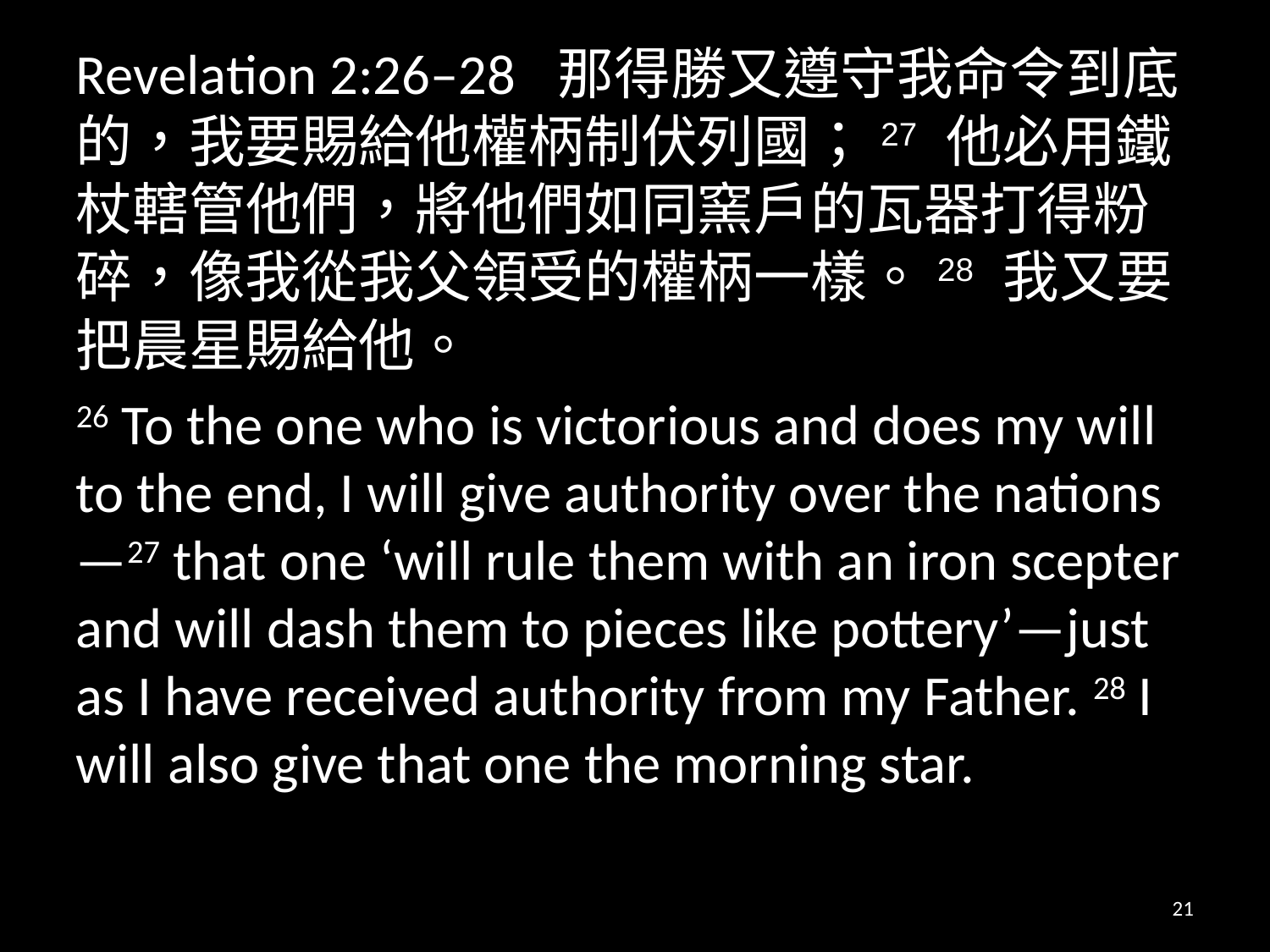

Revelation 2:26–28  那得勝又遵守我命令到底的，我要賜給他權柄制伏列國；27 他必用鐵杖轄管他們，將他們如同窯戶的瓦器打得粉碎，像我從我父領受的權柄一樣。28 我又要把晨星賜給他。
26 To the one who is victorious and does my will to the end, I will give authority over the nations—27 that one ‘will rule them with an iron scepter and will dash them to pieces like pottery’—just as I have received authority from my Father. 28 I will also give that one the morning star.

21